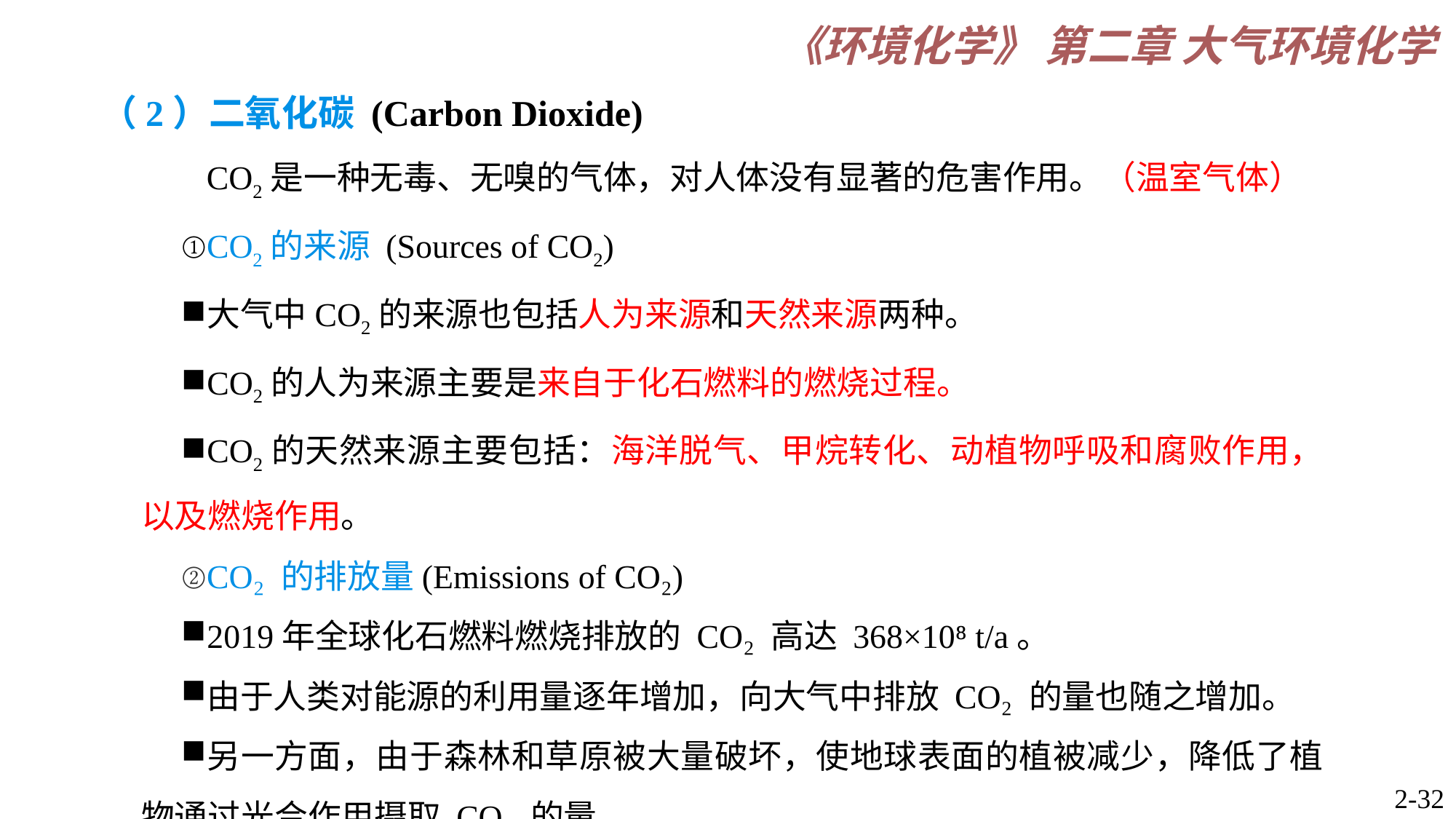

（2）二氧化碳 (Carbon Dioxide)
   CO2是一种无毒、无嗅的气体，对人体没有显著的危害作用。（温室气体）
CO2的来源 (Sources of CO2)
大气中CO2的来源也包括人为来源和天然来源两种。
CO2的人为来源主要是来自于化石燃料的燃烧过程。
CO2的天然来源主要包括：海洋脱气、甲烷转化、动植物呼吸和腐败作用，以及燃烧作用。
CO₂ 的排放量(Emissions of CO₂)
2019年全球化石燃料燃烧排放的 CO₂ 高达 368×10⁸ t/a。
由于人类对能源的利用量逐年增加，向大气中排放 CO₂ 的量也随之增加。
另一方面，由于森林和草原被大量破坏，使地球表面的植被减少，降低了植物通过光合作用摄取 CO₂ 的量。
2-32